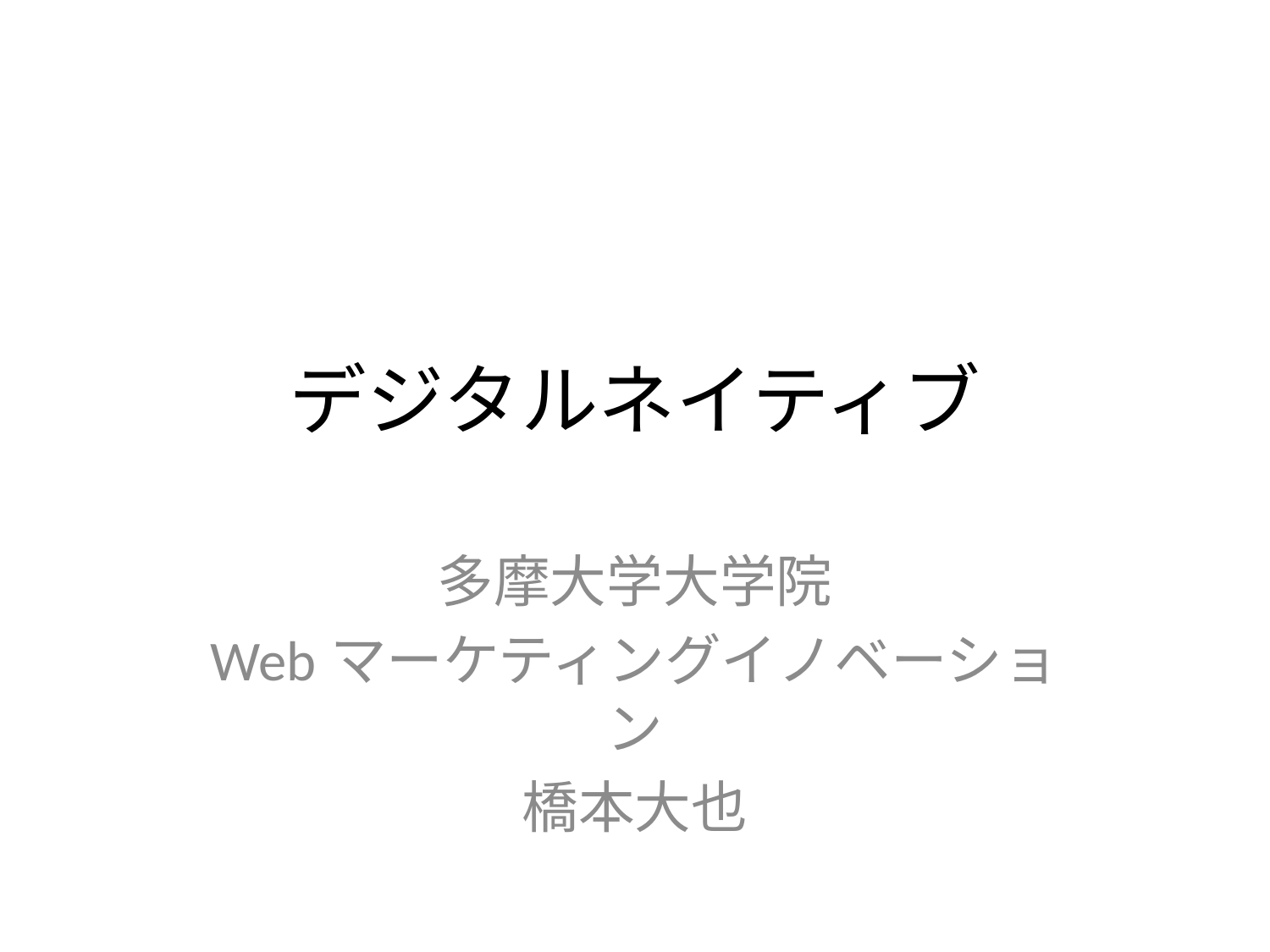

# デジタルネイティブ
多摩大学大学院
Webマーケティングイノベーション
橋本大也